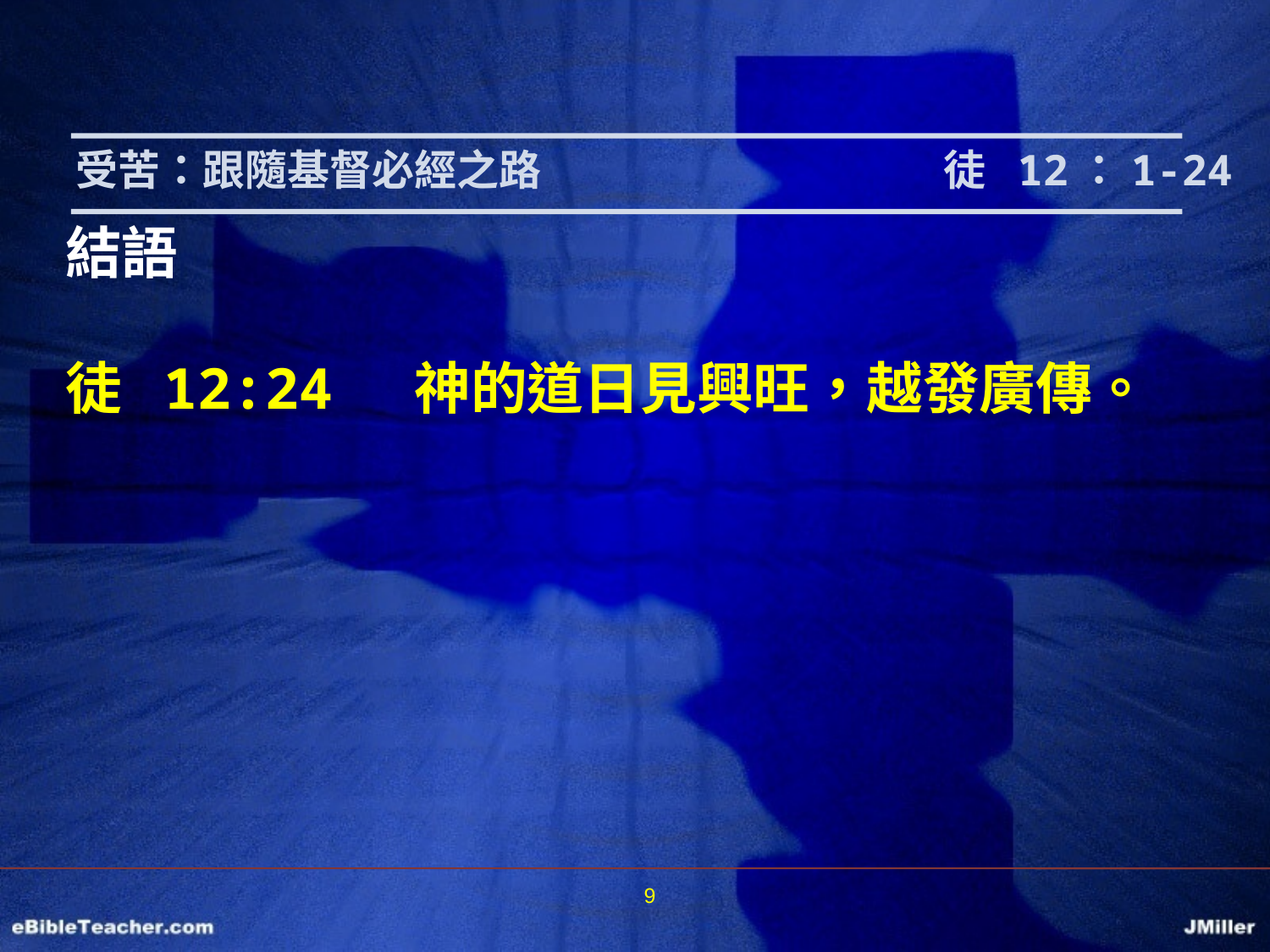

受苦：跟隨基督必經之路			     徒 12：1-24
結語

徒 12:24  神的道日見興旺，越發廣傳。